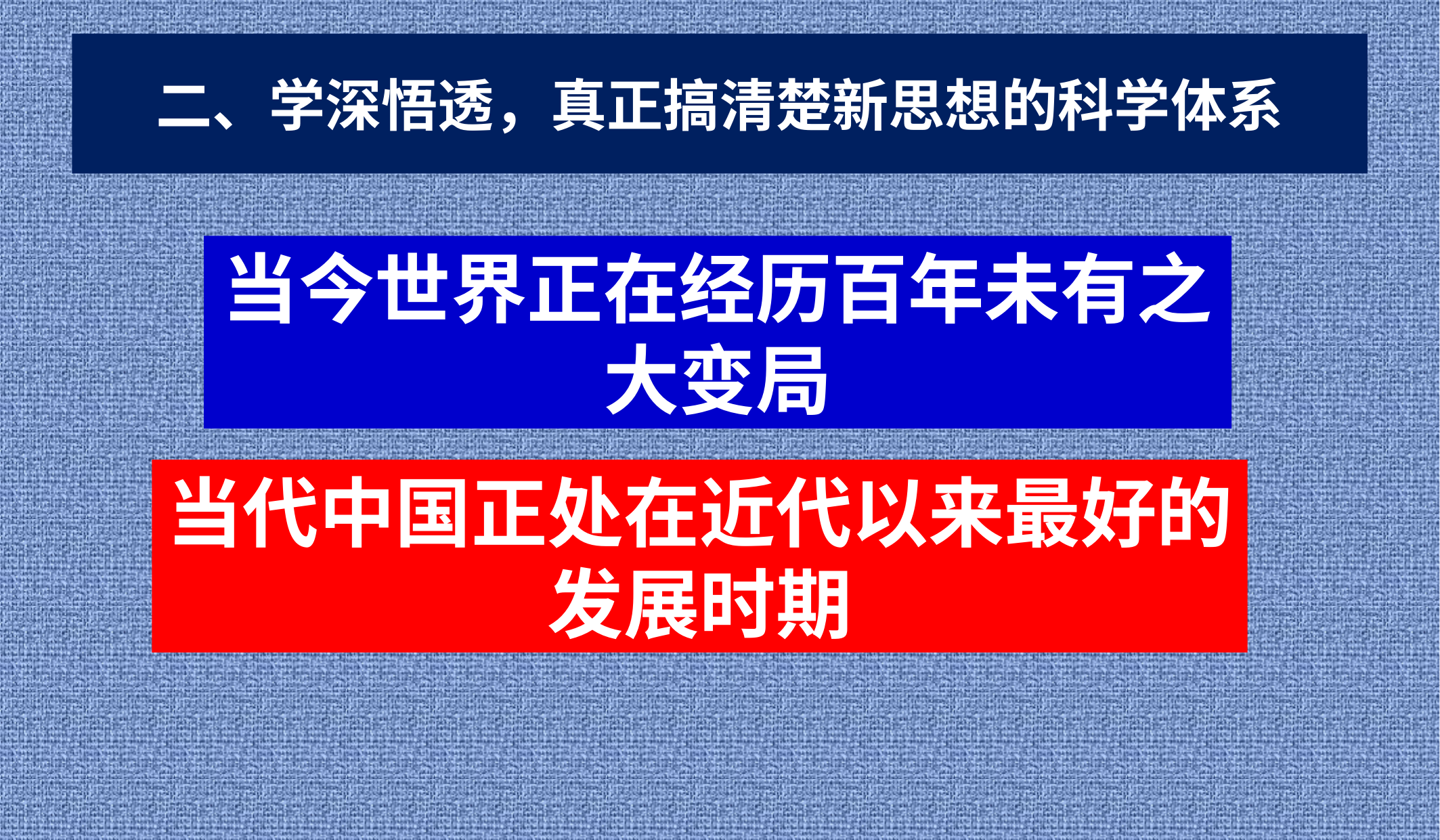

# 二、学深悟透，真正搞清楚新思想的科学体系
当今世界正在经历百年未有之大变局
当代中国正处在近代以来最好的发展时期